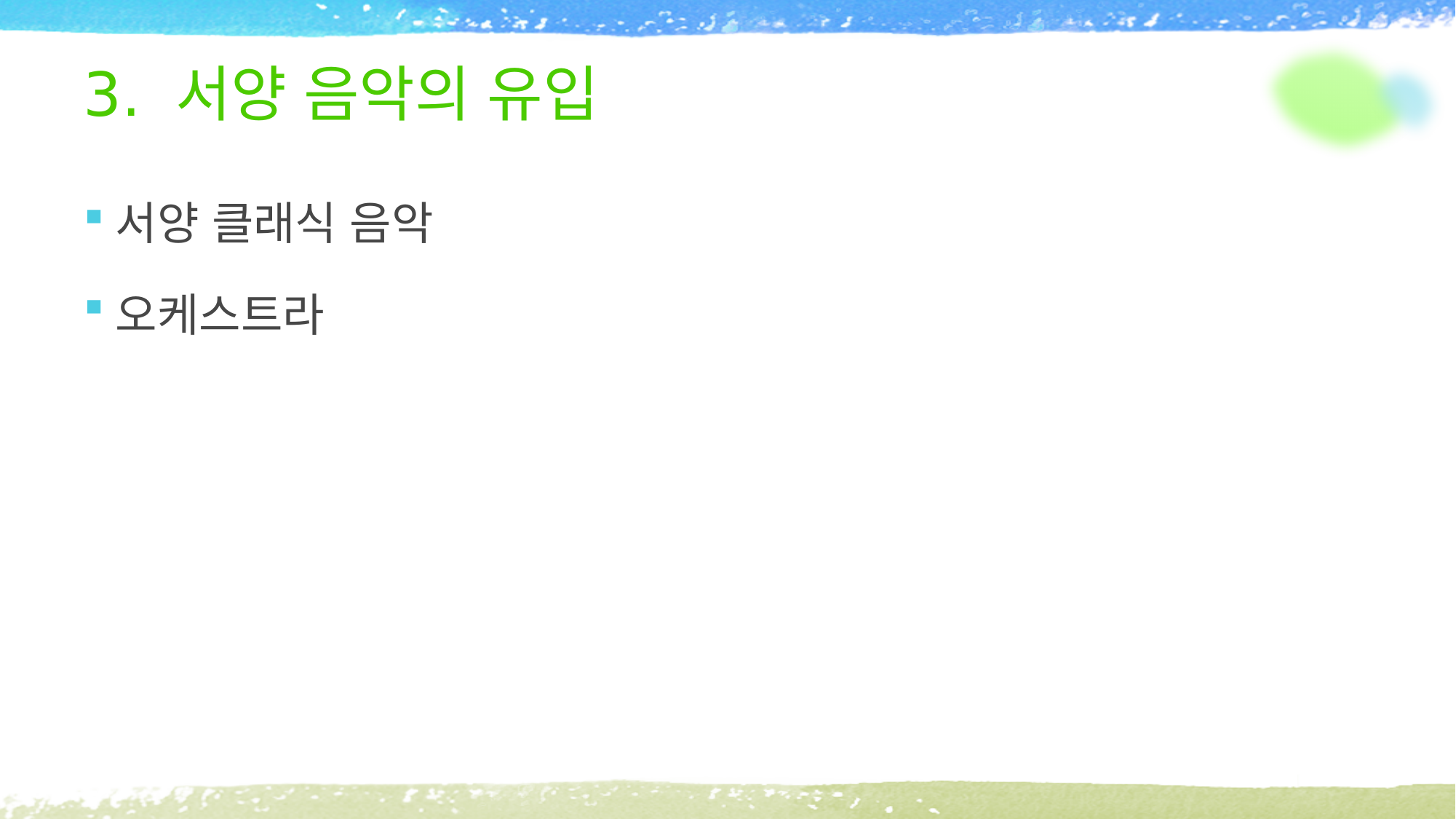

# 3. 서양 음악의 유입
서양 클래식 음악
오케스트라